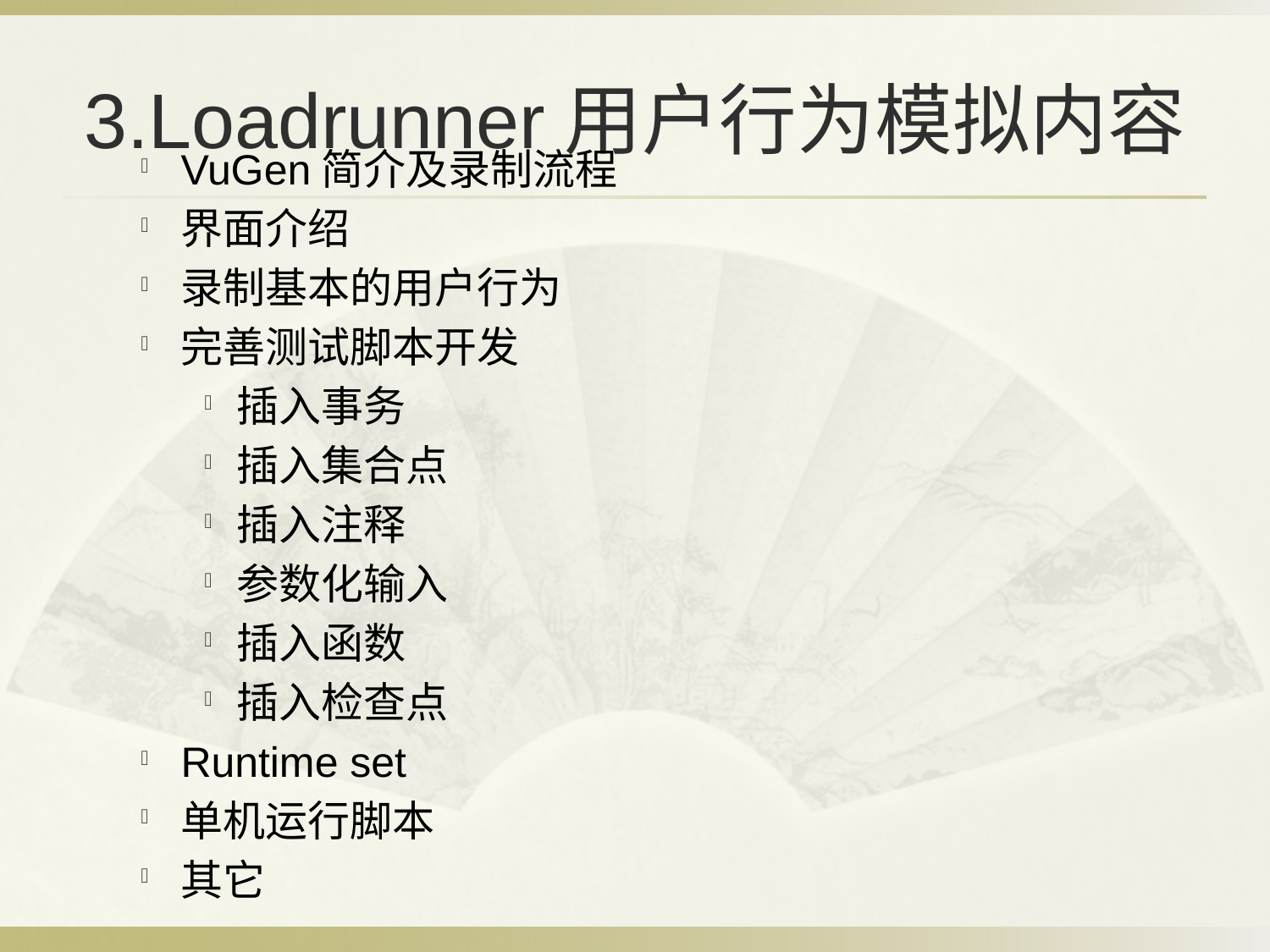

# 3.Loadrunner用户行为模拟内容
VuGen简介及录制流程
界面介绍
录制基本的用户行为
完善测试脚本开发
插入事务
插入集合点
插入注释
参数化输入
插入函数
插入检查点
Runtime set
单机运行脚本
其它